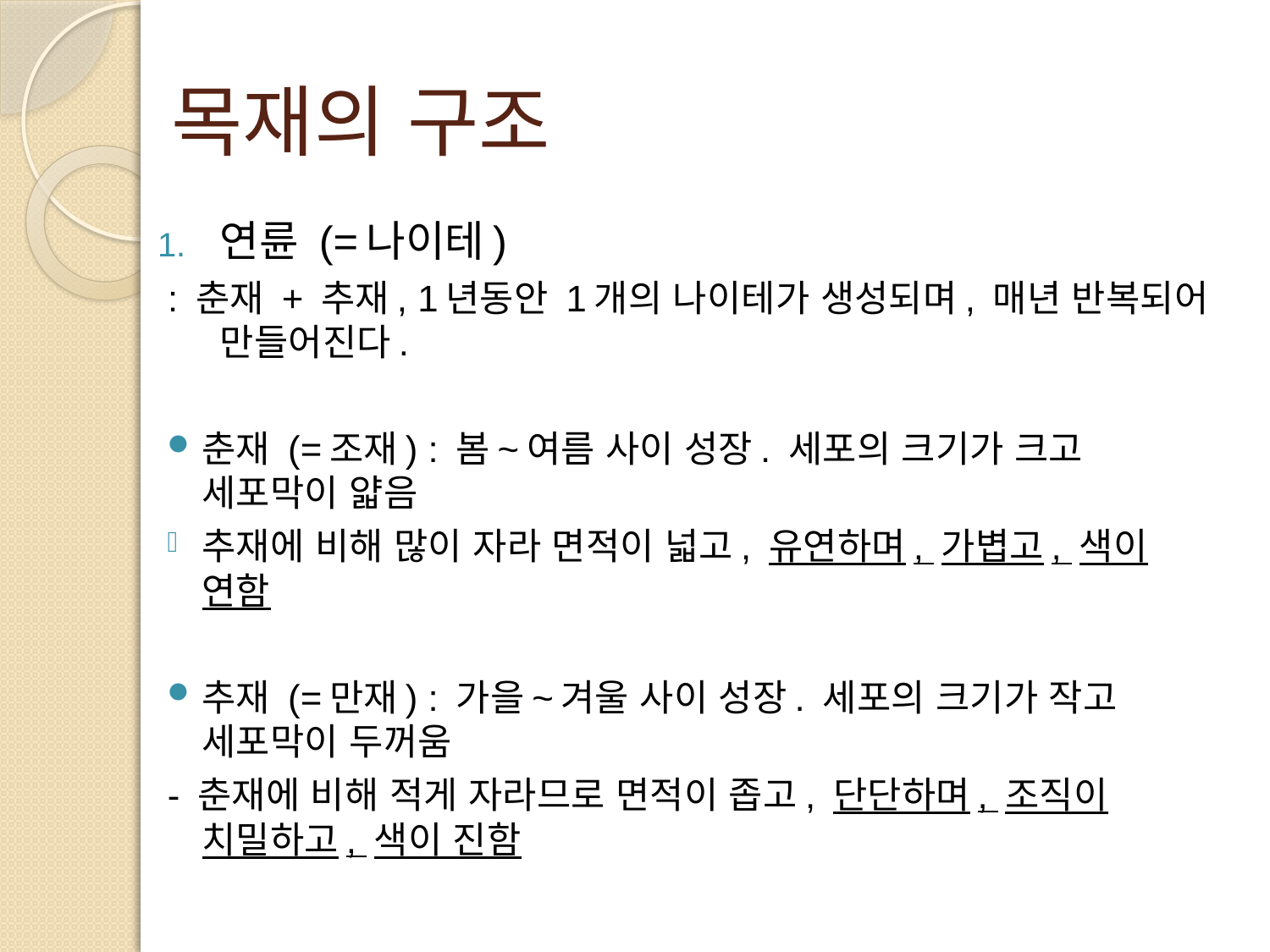

# 목재의 구조
연륜 (=나이테)
 : 춘재 + 추재, 1년동안 1개의 나이테가 생성되며, 매년 반복되어 만들어진다.

춘재 (=조재) : 봄~여름 사이 성장. 세포의 크기가 크고 세포막이 얇음
추재에 비해 많이 자라 면적이 넓고, 유연하며, 가볍고, 색이 연함

추재 (=만재) : 가을~겨울 사이 성장. 세포의 크기가 작고 세포막이 두꺼움
- 춘재에 비해 적게 자라므로 면적이 좁고, 단단하며, 조직이 치밀하고, 색이 진함